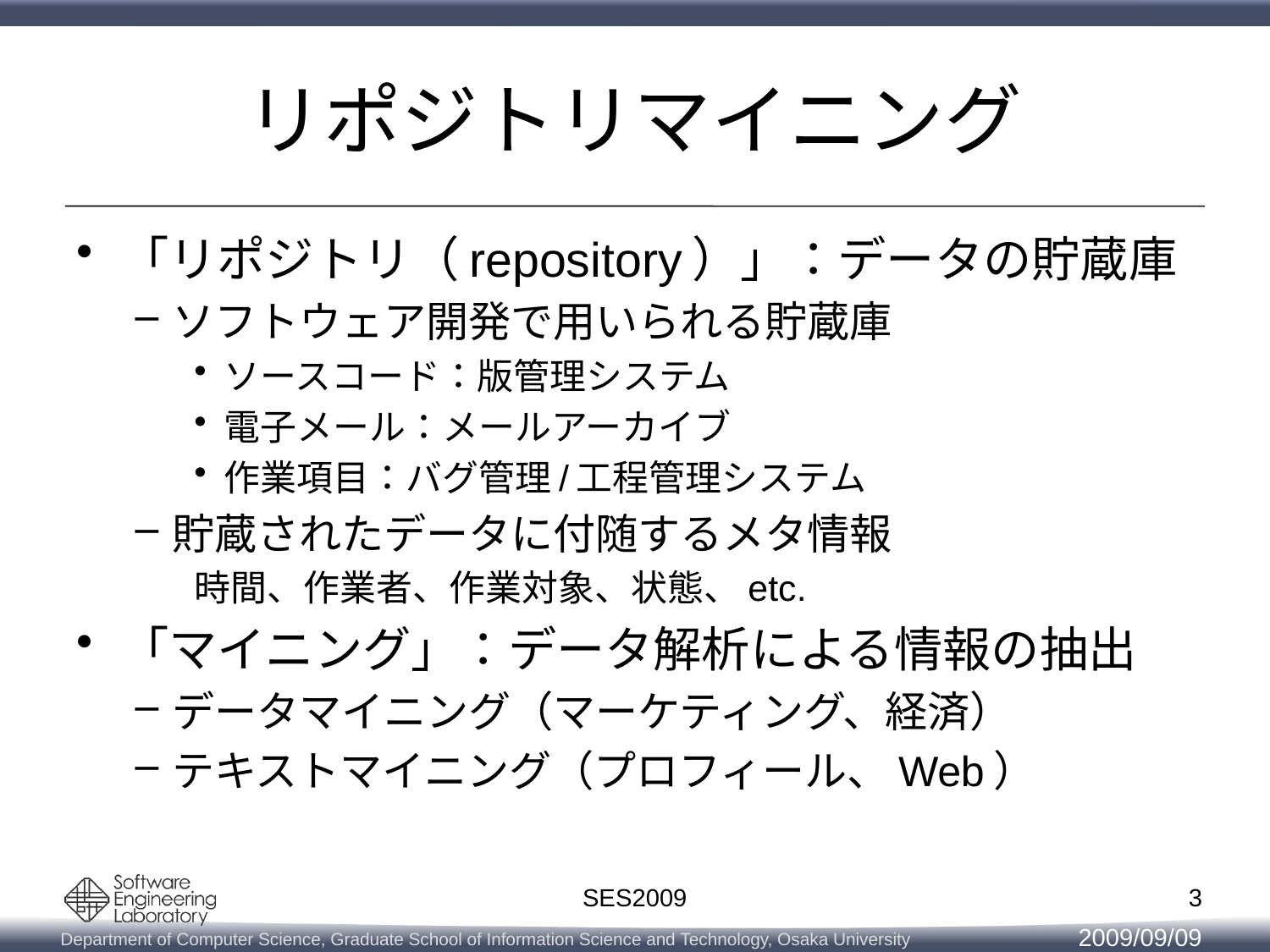

# リポジトリマイニング
「リポジトリ（repository）」：データの貯蔵庫
ソフトウェア開発で用いられる貯蔵庫
ソースコード：版管理システム
電子メール：メールアーカイブ
作業項目：バグ管理/工程管理システム
貯蔵されたデータに付随するメタ情報
時間、作業者、作業対象、状態、etc.
「マイニング」：データ解析による情報の抽出
データマイニング（マーケティング、経済）
テキストマイニング（プロフィール、Web）
3
SES2009
2009/09/09